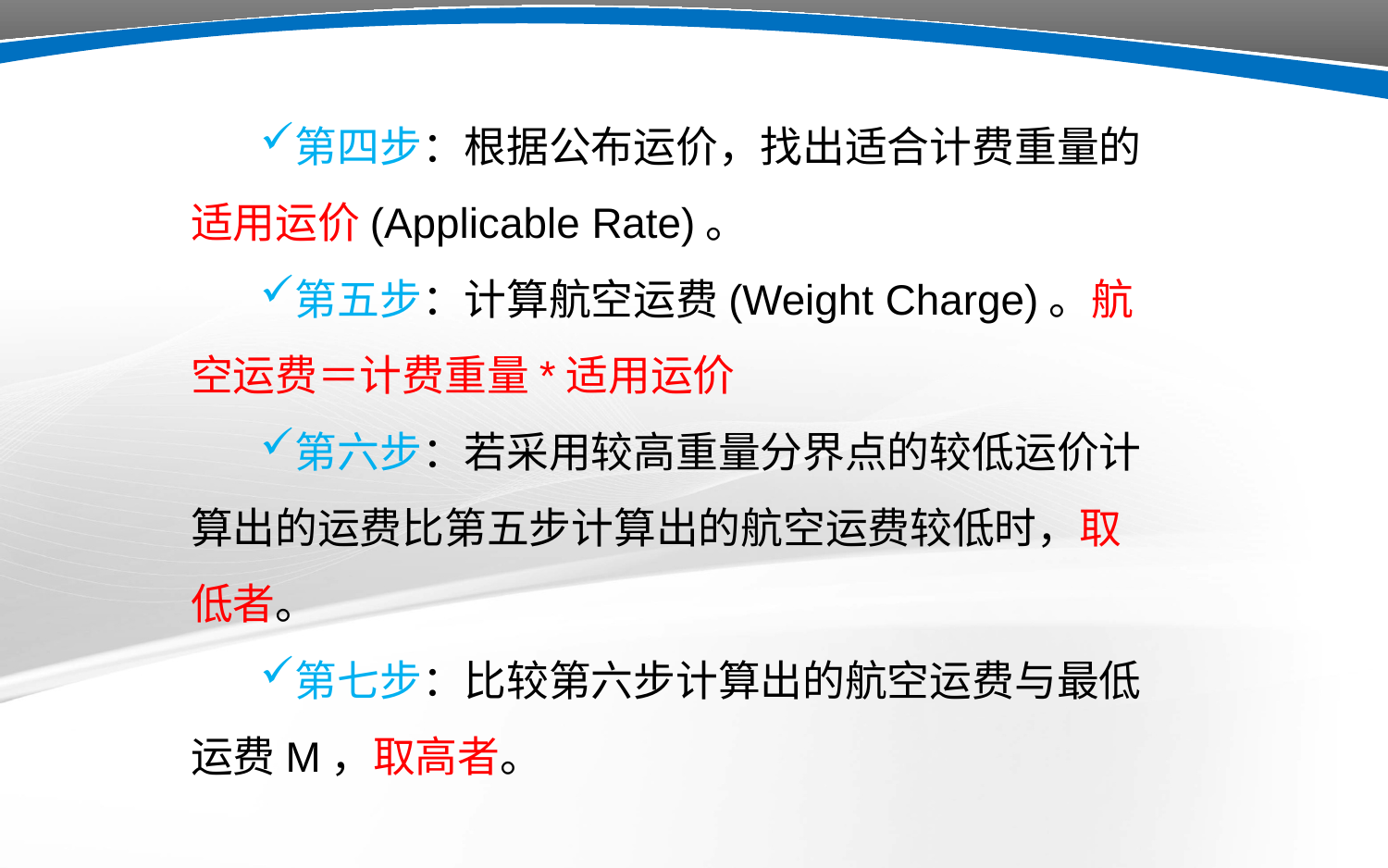

第四步：根据公布运价，找出适合计费重量的适用运价(Applicable Rate)。
第五步：计算航空运费(Weight Charge)。航空运费＝计费重量*适用运价
第六步：若采用较高重量分界点的较低运价计算出的运费比第五步计算出的航空运费较低时，取低者。
第七步：比较第六步计算出的航空运费与最低运费M，取高者。